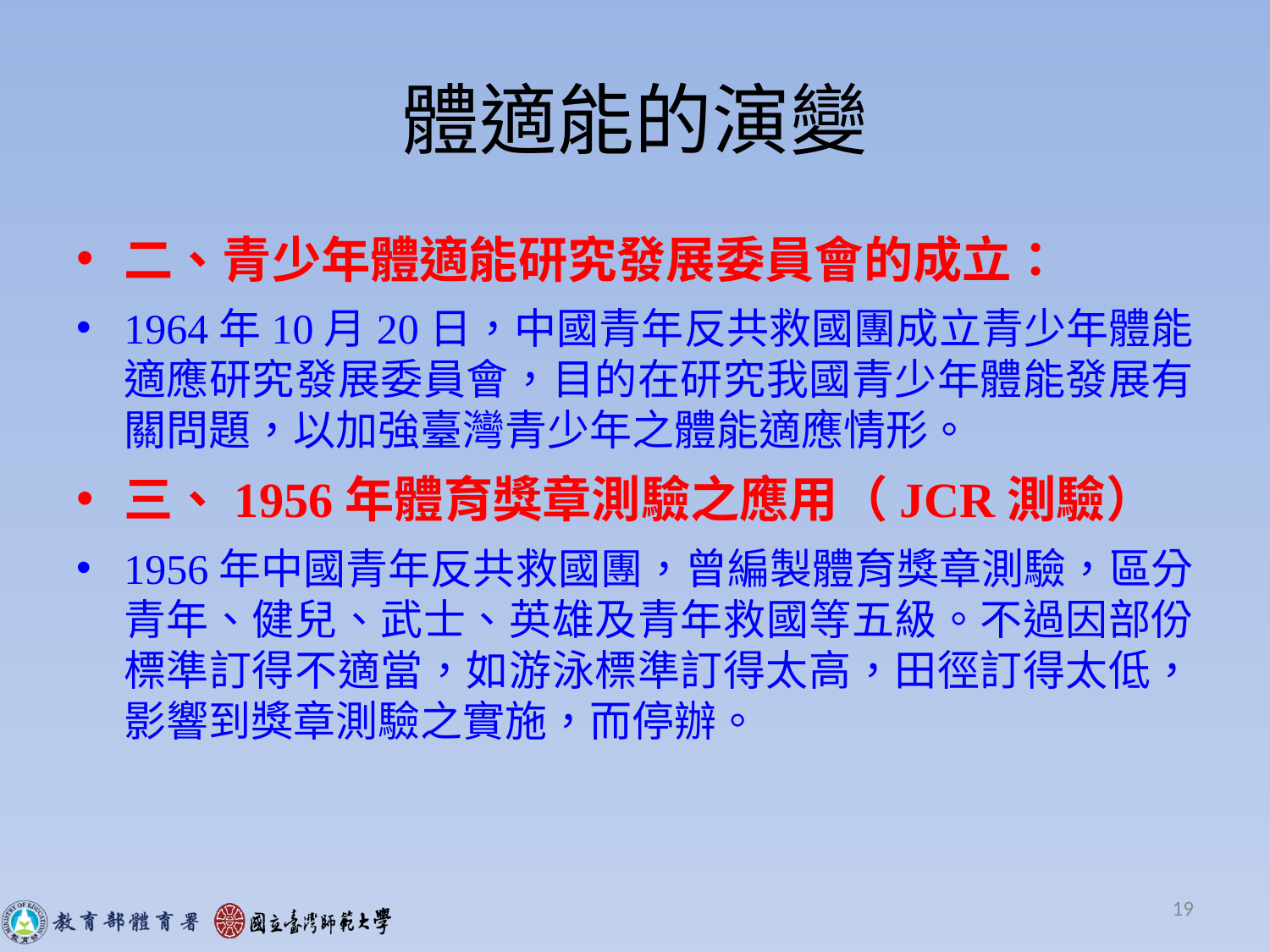

# 體適能的演變
二、青少年體適能研究發展委員會的成立：
1964年10月20日，中國青年反共救國團成立青少年體能適應研究發展委員會，目的在研究我國青少年體能發展有關問題，以加強臺灣青少年之體能適應情形。
三、1956年體育獎章測驗之應用（JCR測驗）
1956年中國青年反共救國團，曾編製體育獎章測驗，區分青年、健兒、武士、英雄及青年救國等五級。不過因部份標準訂得不適當，如游泳標準訂得太高，田徑訂得太低，影響到獎章測驗之實施，而停辦。
19